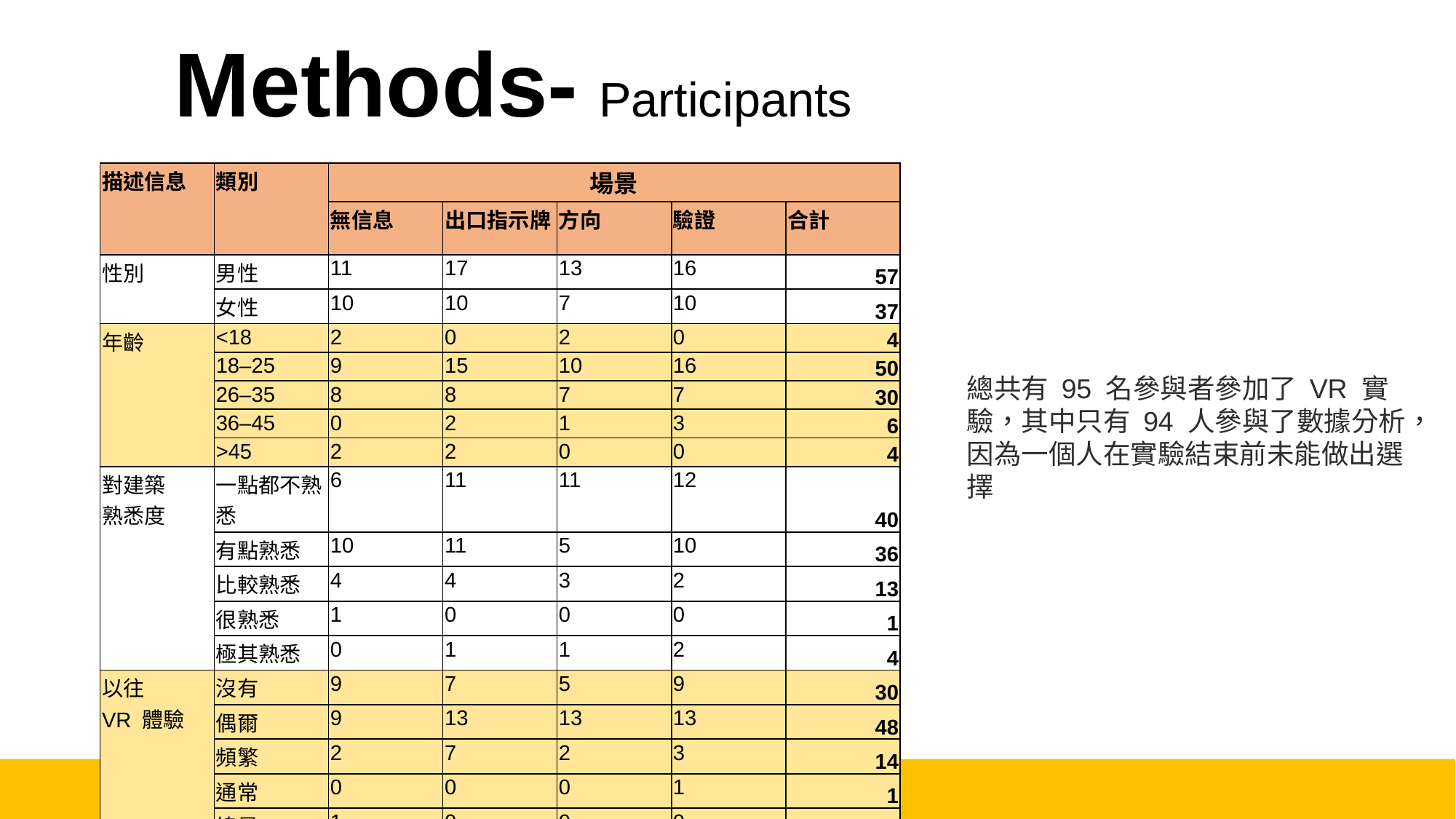

# Methods- Participants
| 描述信息 | 類別 | 場景 |  |  |  |  |
| --- | --- | --- | --- | --- | --- | --- |
|  |  | 無信息 | 出口指示牌 | 方向 | 驗證 | 合計 |
| 性別 | 男性 | 11 | 17 | 13 | 16 | 57 |
|  | 女性 | 10 | 10 | 7 | 10 | 37 |
| 年齡 | <18 | 2 | 0 | 2 | 0 | 4 |
|  | 18–25 | 9 | 15 | 10 | 16 | 50 |
|  | 26–35 | 8 | 8 | 7 | 7 | 30 |
|  | 36–45 | 0 | 2 | 1 | 3 | 6 |
|  | >45 | 2 | 2 | 0 | 0 | 4 |
| 對建築 熟悉度 | 一點都不熟悉 | 6 | 11 | 11 | 12 | 40 |
|  | 有點熟悉 | 10 | 11 | 5 | 10 | 36 |
|  | 比較熟悉 | 4 | 4 | 3 | 2 | 13 |
|  | 很熟悉 | 1 | 0 | 0 | 0 | 1 |
|  | 極其熟悉 | 0 | 1 | 1 | 2 | 4 |
| 以往 VR 體驗 | 沒有 | 9 | 7 | 5 | 9 | 30 |
|  | 偶爾 | 9 | 13 | 13 | 13 | 48 |
|  | 頻繁 | 2 | 7 | 2 | 3 | 14 |
|  | 通常 | 0 | 0 | 0 | 1 | 1 |
|  | 總是 | 1 | 0 | 0 | 0 | 1 |
總共有 95 名參與者參加了 VR 實驗，其中只有 94 人參與了數據分析，因為一個人在實驗結束前未能做出選擇

15